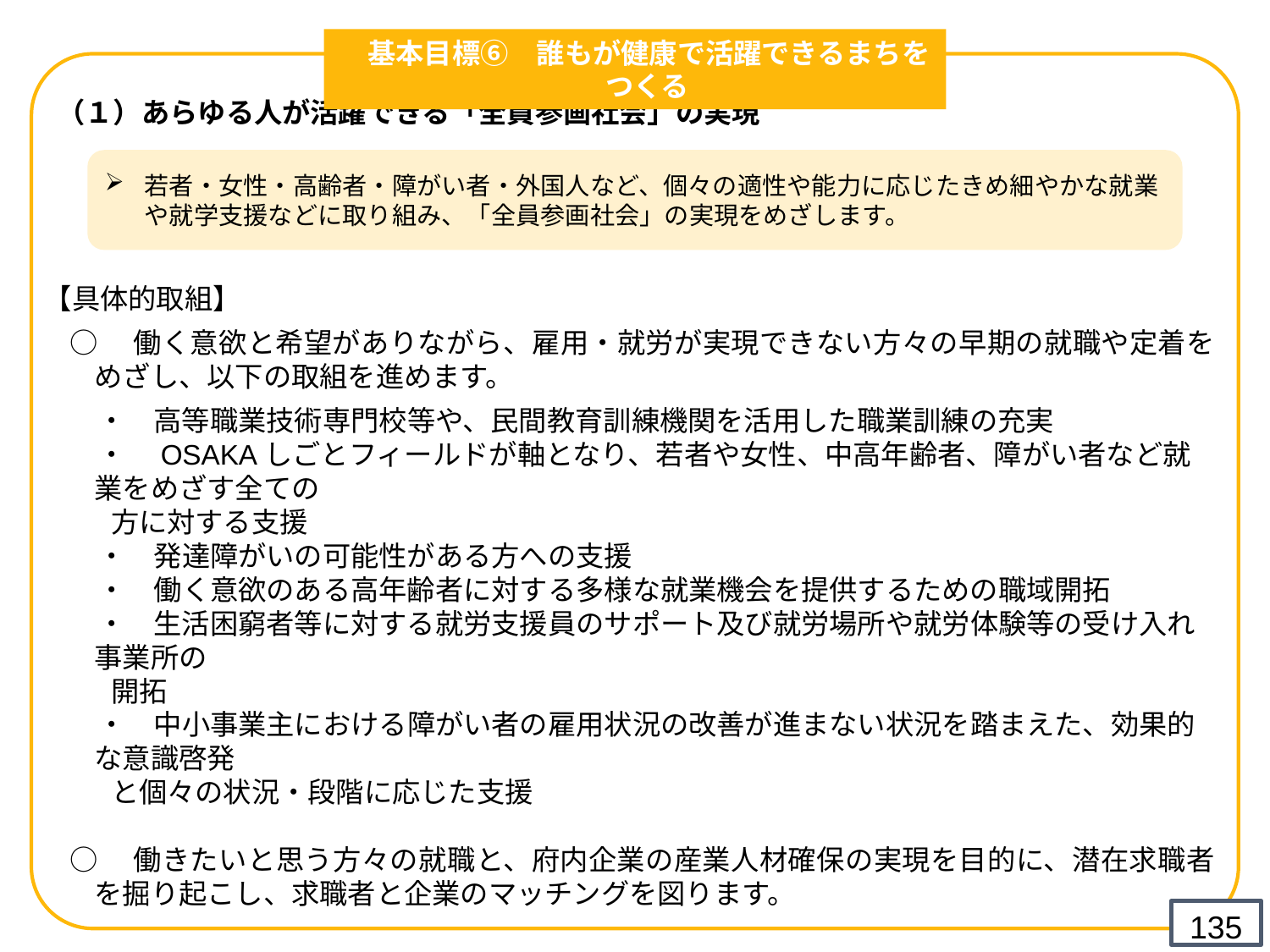

基本目標⑥　誰もが健康で活躍できるまちをつくる

（１）あらゆる人が活躍できる「全員参画社会」の実現
若者・女性・高齢者・障がい者・外国人など、個々の適性や能力に応じたきめ細やかな就業や就学支援などに取り組み、「全員参画社会」の実現をめざします。
【具体的取組】
○　働く意欲と希望がありながら、雇用・就労が実現できない方々の早期の就職や定着をめざし、以下の取組を進めます。
　・　高等職業技術専門校等や、民間教育訓練機関を活用した職業訓練の充実
　・　OSAKAしごとフィールドが軸となり、若者や女性、中高年齢者、障がい者など就業をめざす全ての
     方に対する支援
　・　発達障がいの可能性がある方への支援
　・　働く意欲のある高年齢者に対する多様な就業機会を提供するための職域開拓
　・　生活困窮者等に対する就労支援員のサポート及び就労場所や就労体験等の受け入れ事業所の
     開拓
　・　中小事業主における障がい者の雇用状況の改善が進まない状況を踏まえた、効果的な意識啓発
     と個々の状況・段階に応じた支援

○　働きたいと思う方々の就職と、府内企業の産業人材確保の実現を目的に、潜在求職者を掘り起こし、求職者と企業のマッチングを図ります。

135